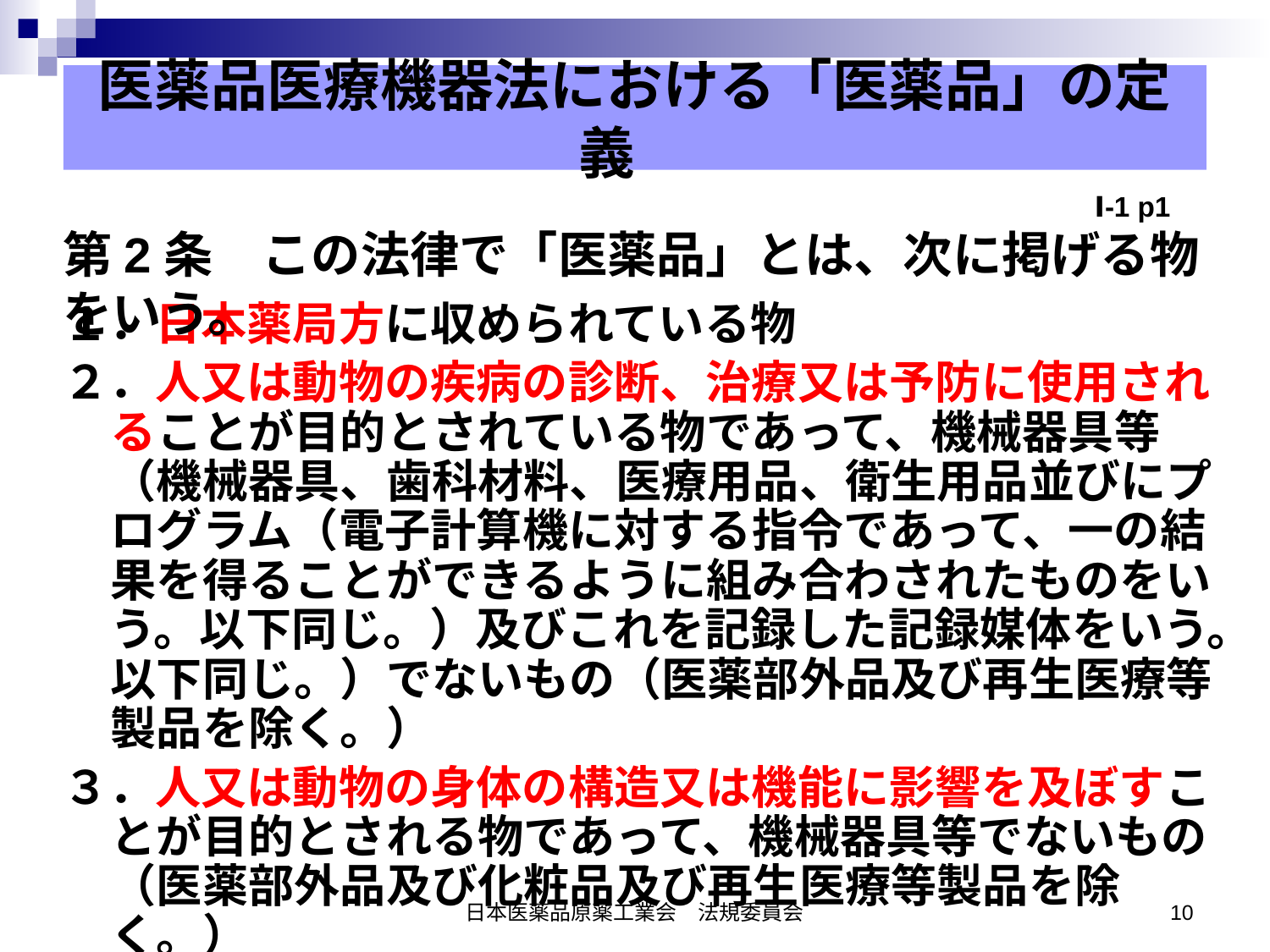

医薬品医療機器法における「医薬品」の定義
Ⅰ-1 p1
第2条　この法律で「医薬品」とは、次に掲げる物をいう。
１．日本薬局方に収められている物
２．人又は動物の疾病の診断、治療又は予防に使用されることが目的とされている物であって、機械器具等（機械器具、歯科材料、医療用品、衛生用品並びにプログラム（電子計算機に対する指令であって、一の結果を得ることができるように組み合わされたものをいう。以下同じ。）及びこれを記録した記録媒体をいう。以下同じ。）でないもの（医薬部外品及び再生医療等製品を除く。）
３．人又は動物の身体の構造又は機能に影響を及ぼすことが目的とされる物であって、機械器具等でないもの（医薬部外品及び化粧品及び再生医療等製品を除く。）
日本医薬品原薬工業会　法規委員会
10